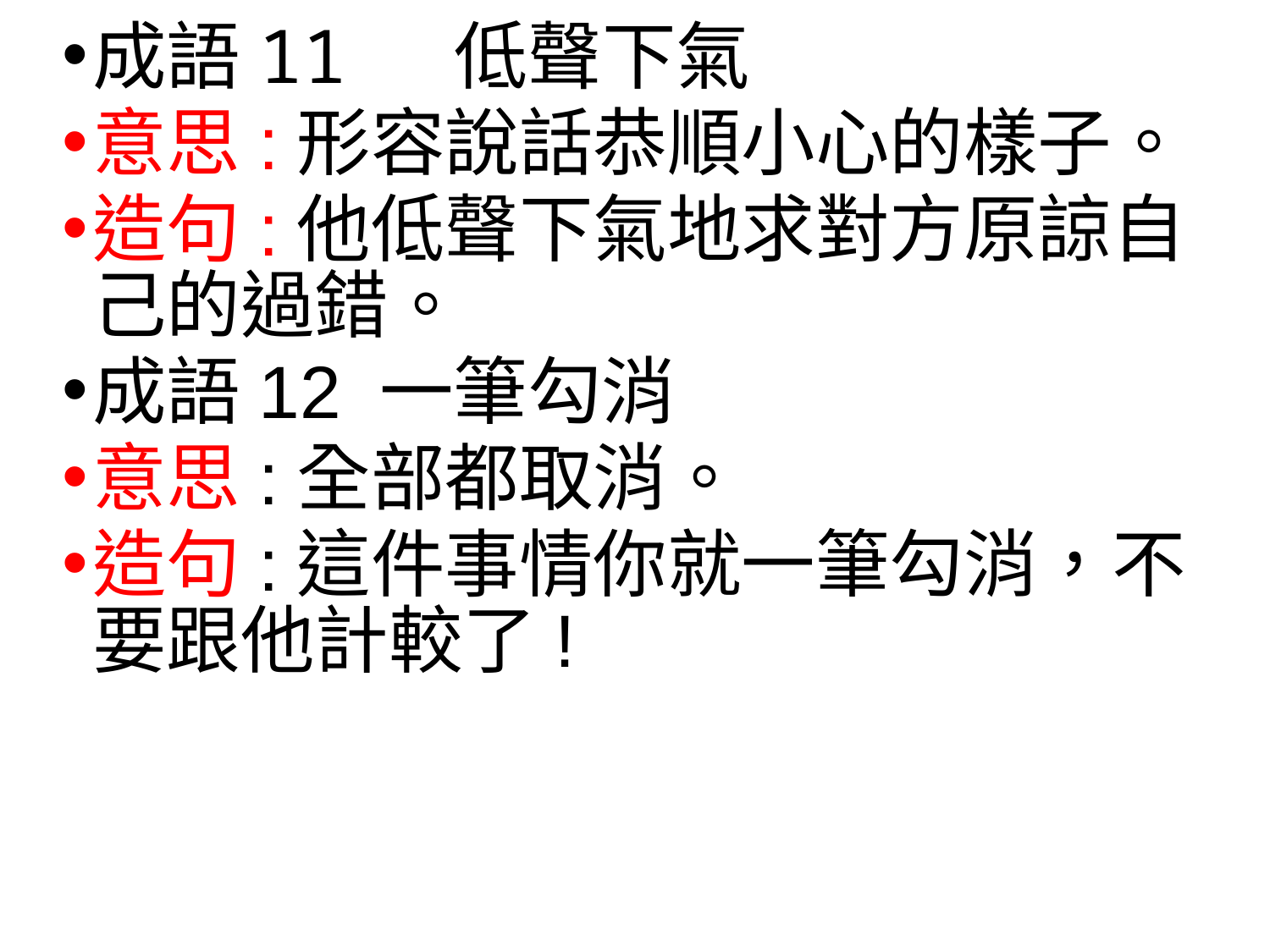

成語11  低聲下氣
意思:形容說話恭順小心的樣子。
造句:他低聲下氣地求對方原諒自己的過錯。
成語12 一筆勾消
意思:全部都取消。
造句:這件事情你就一筆勾消，不要跟他計較了!